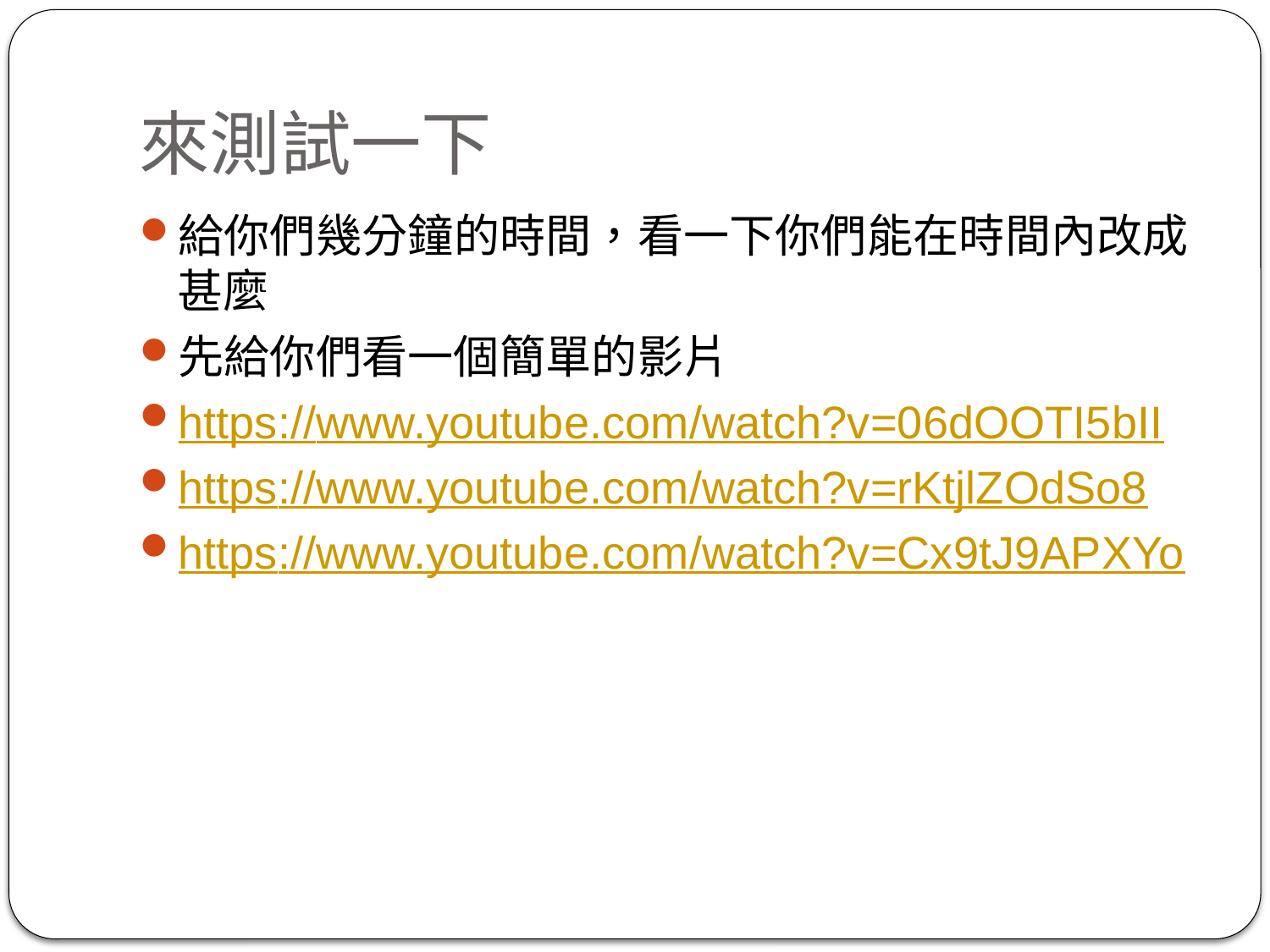

# 來測試一下
給你們幾分鐘的時間，看一下你們能在時間內改成甚麼
先給你們看一個簡單的影片
https://www.youtube.com/watch?v=06dOOTI5bII
https://www.youtube.com/watch?v=rKtjlZOdSo8
https://www.youtube.com/watch?v=Cx9tJ9APXYo